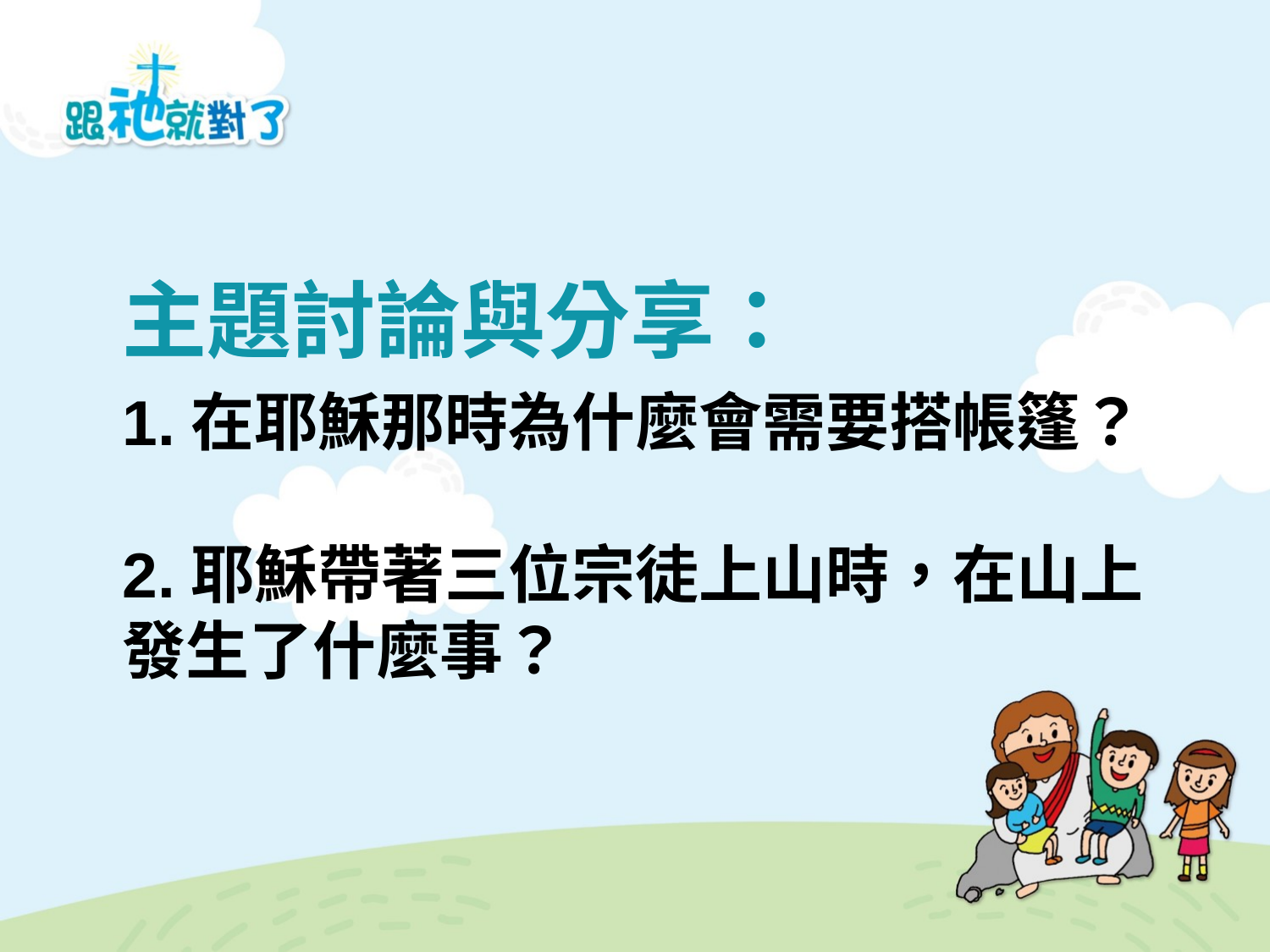

主題討論與分享：
1.在耶穌那時為什麼會需要搭帳篷？

2.耶穌帶著三位宗徒上山時，在山上發生了什麼事？